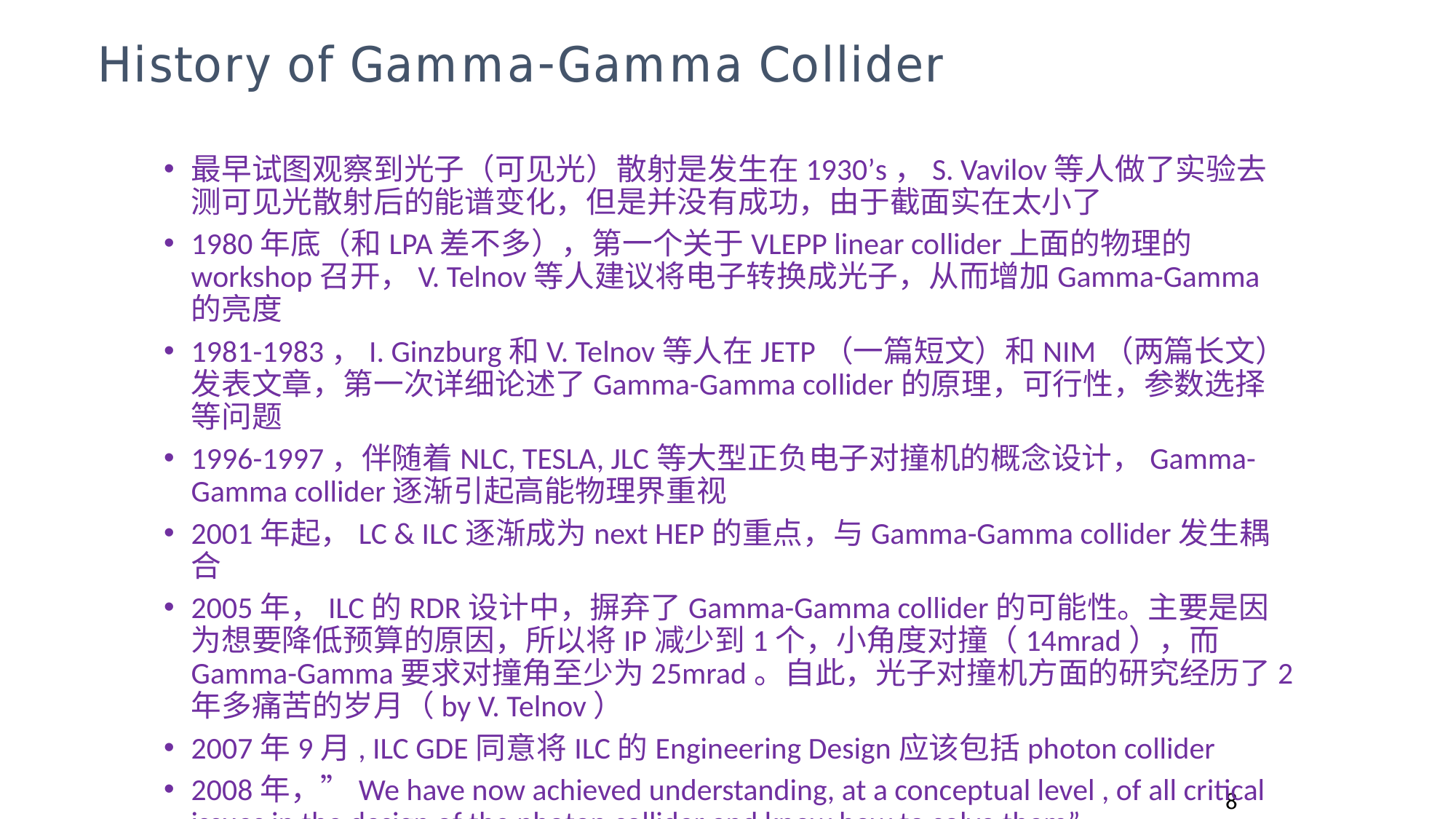

History of Gamma-Gamma Collider
最早试图观察到光子（可见光）散射是发生在1930’s，S. Vavilov等人做了实验去测可见光散射后的能谱变化，但是并没有成功，由于截面实在太小了
1980年底（和LPA差不多），第一个关于VLEPP linear collider上面的物理的workshop召开，V. Telnov等人建议将电子转换成光子，从而增加Gamma-Gamma的亮度
1981-1983，I. Ginzburg和V. Telnov等人在JETP（一篇短文）和NIM（两篇长文）发表文章，第一次详细论述了Gamma-Gamma collider的原理，可行性，参数选择等问题
1996-1997，伴随着NLC, TESLA, JLC等大型正负电子对撞机的概念设计，Gamma-Gamma collider逐渐引起高能物理界重视
2001年起，LC & ILC逐渐成为next HEP的重点，与Gamma-Gamma collider发生耦合
2005年，ILC的RDR设计中，摒弃了Gamma-Gamma collider的可能性。主要是因为想要降低预算的原因，所以将IP减少到1个，小角度对撞（14mrad），而Gamma-Gamma要求对撞角至少为25mrad。自此，光子对撞机方面的研究经历了2年多痛苦的岁月（by V. Telnov）
2007年9月, ILC GDE同意将ILC的Engineering Design应该包括photon collider
2008年，”We have now achieved understanding, at a conceptual level , of all critical issues in the design of the photon collider and know how to solve them”
8